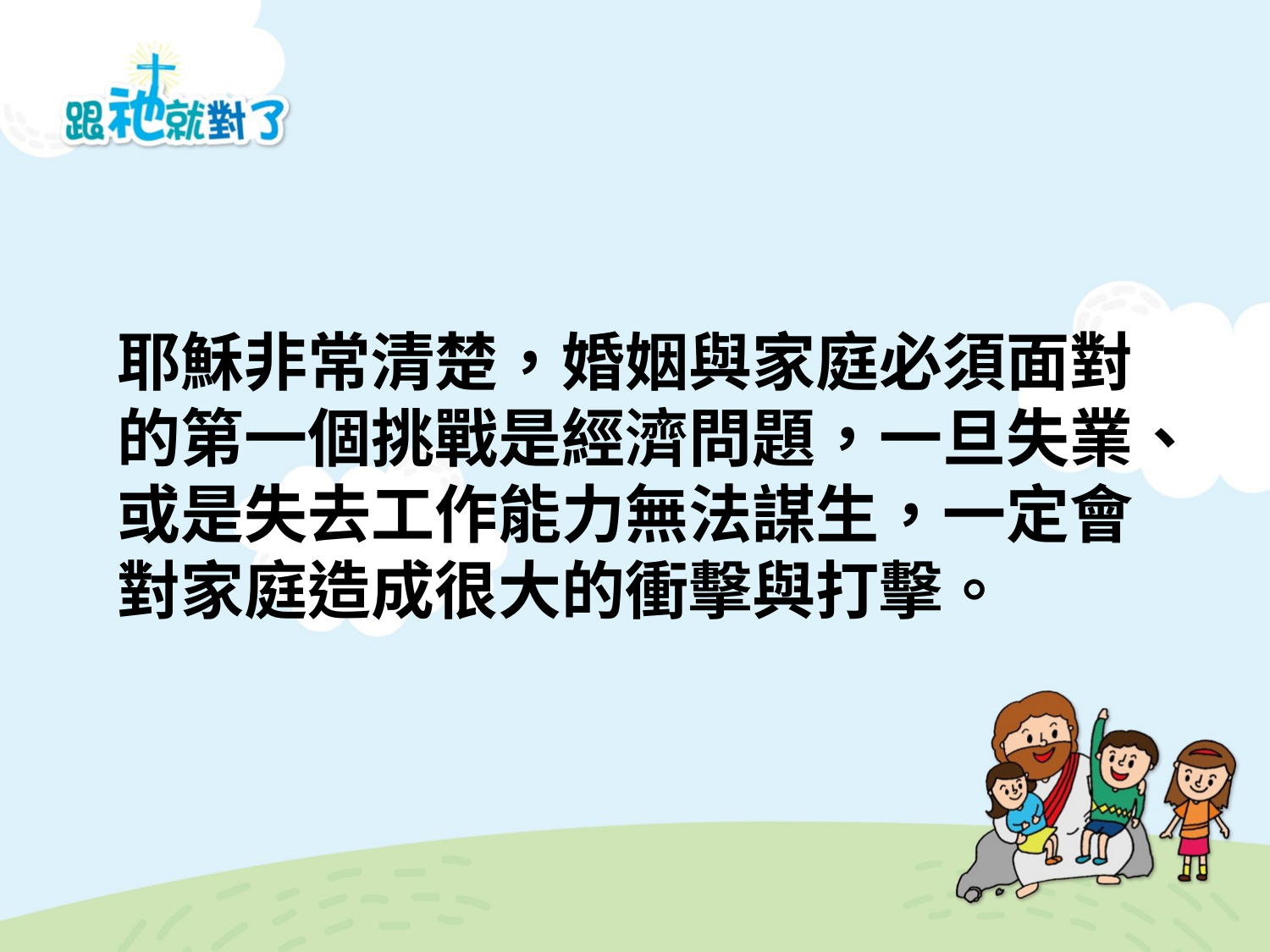

耶穌非常清楚，婚姻與家庭必須面對的第一個挑戰是經濟問題，一旦失業、或是失去工作能力無法謀生，一定會對家庭造成很大的衝擊與打擊。